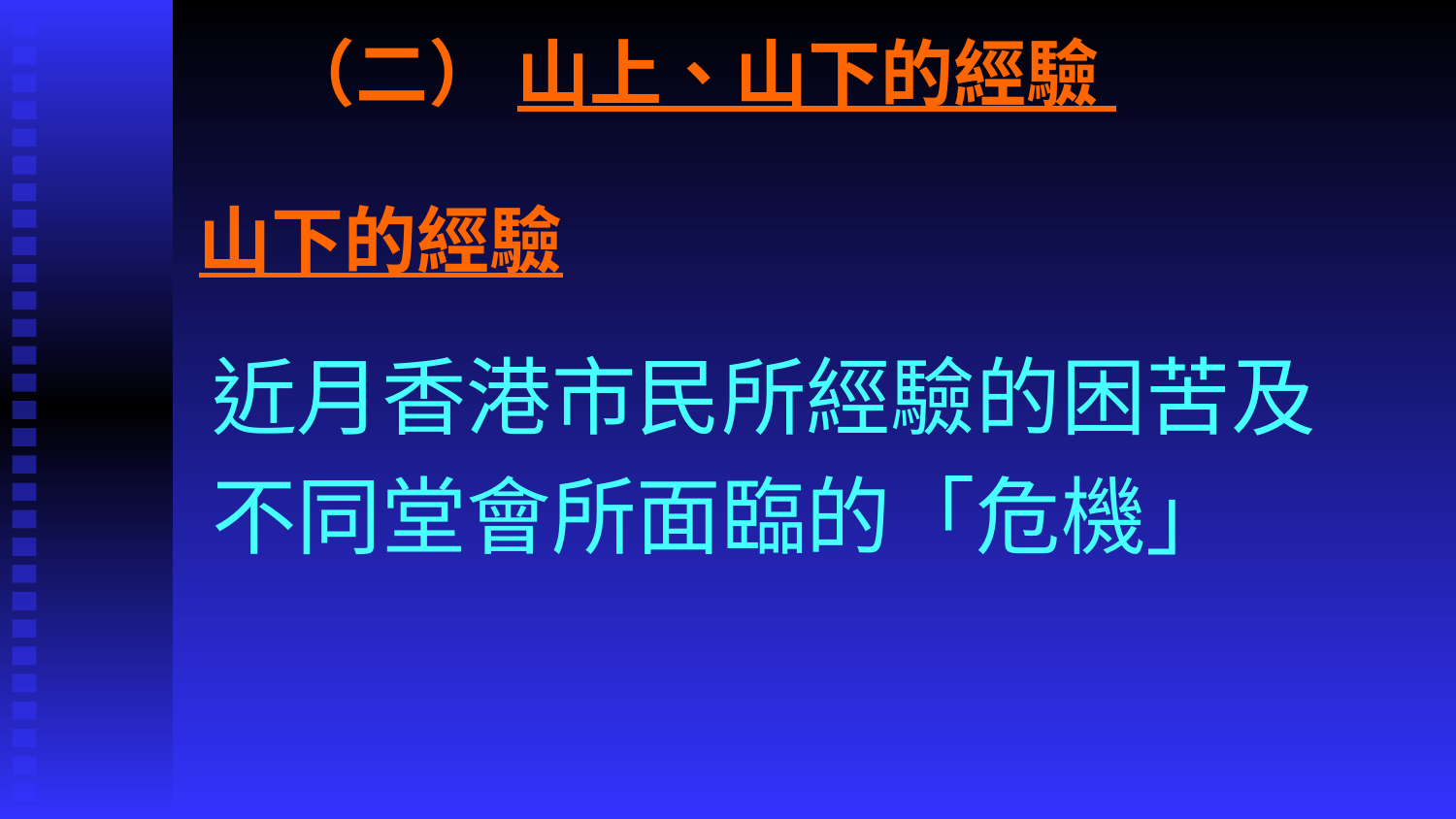

# （二） 山上、山下的經驗

       山下的經驗

	近月香港市民所經驗的困苦及
	不同堂會所面臨的「危機」